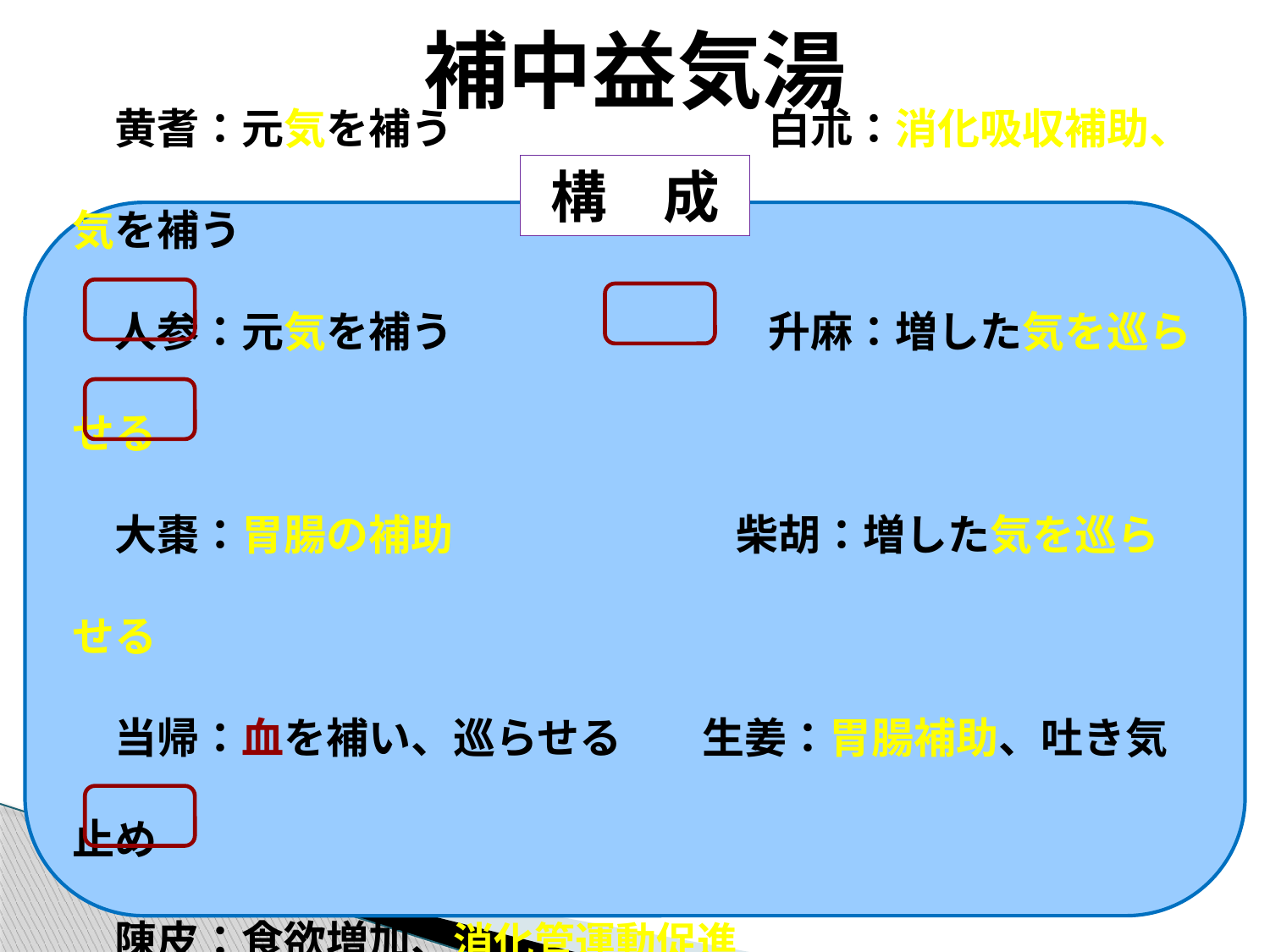

# 補中益気湯
構　成
　黄耆：元気を補う　　　　　　　  白朮：消化吸収補助、気を補う
　人参：元気を補う　　　　　　　  升麻：増した気を巡らせる
　大棗：胃腸の補助　　　　　　   柴胡：増した気を巡らせる
　当帰：血を補い、巡らせる　    生姜：胃腸補助、吐き気止め
　陳皮：食欲増加、消化管運動促進
　甘草：胃腸の補助、諸薬の調和、気を補う